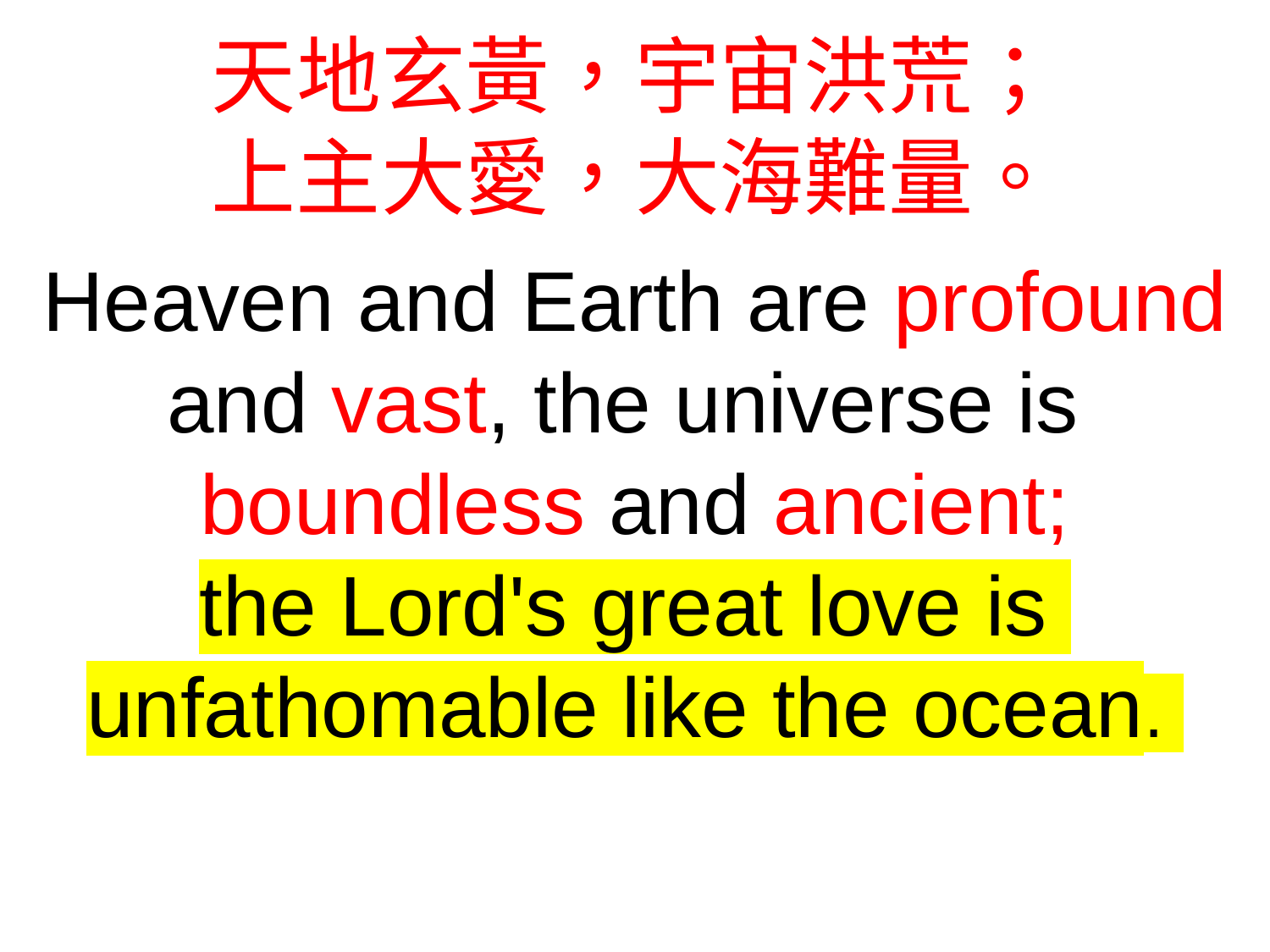

天地玄黃，宇宙洪荒；
上主大愛，大海難量。
Heaven and Earth are profound and vast, the universe is
boundless and ancient;
the Lord's great love is
unfathomable like the ocean.